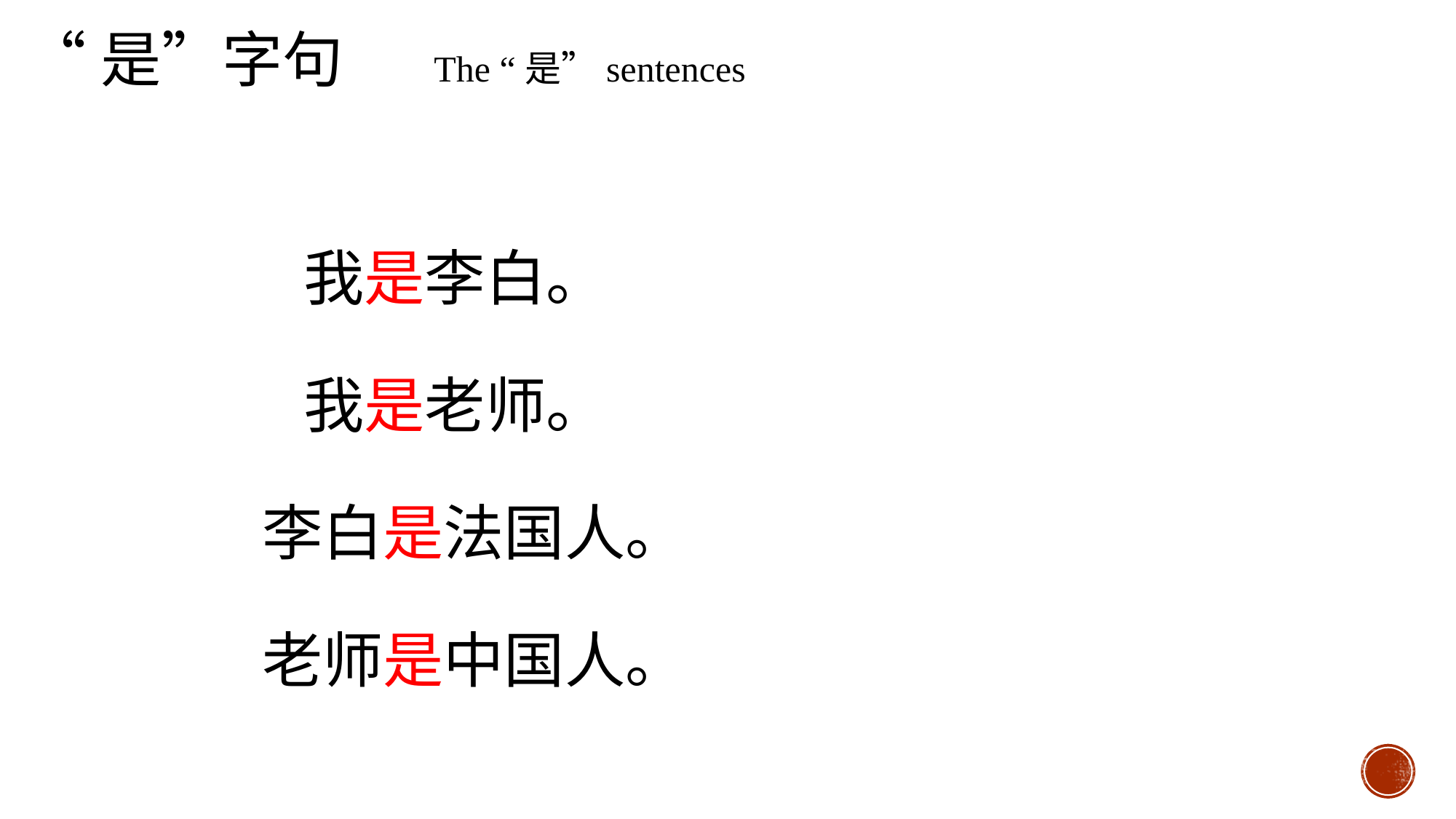

“是”字句          The “是”sentences

  我是李白。
  我是老师。
李白是法国人。
老师是中国人。